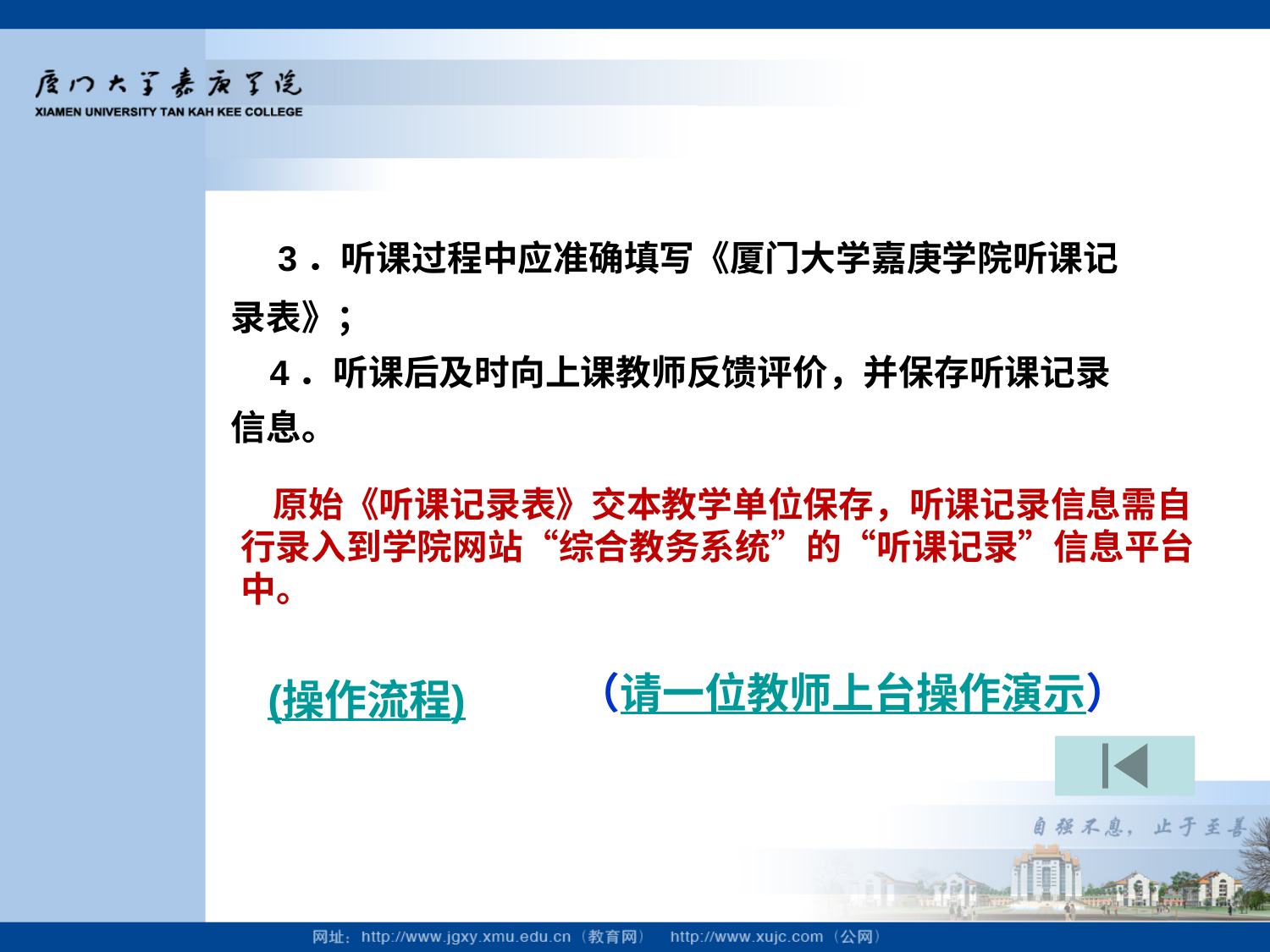

3．听课过程中应准确填写《厦门大学嘉庚学院听课记录表》；
    4．听课后及时向上课教师反馈评价，并保存听课记录信息。
   原始《听课记录表》交本教学单位保存，听课记录信息需自行录入到学院网站“综合教务系统”的“听课记录”信息平台中。
（请一位教师上台操作演示）
(操作流程)